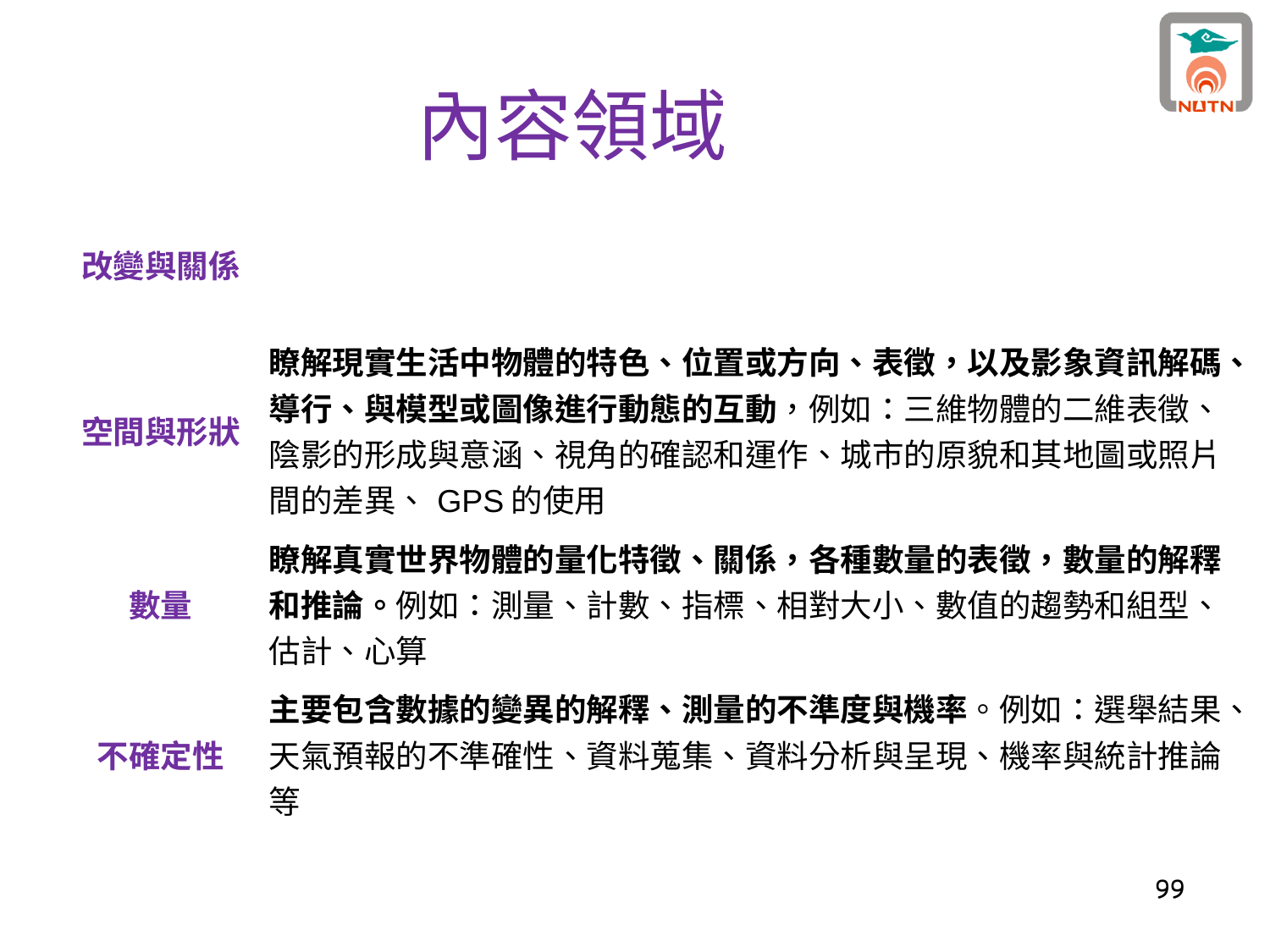

# 內容領域
| 改變與關係 | 對自然現象的改變和運作建立數學模式、進行解釋或以圖形或符號來呈現之間的關係。例如生物的成長、四季循環、潮汐變化、天氣改變 |
| --- | --- |
| 空間與形狀 | 瞭解現實生活中物體的特色、位置或方向、表徵，以及影象資訊解碼、導行、與模型或圖像進行動態的互動，例如：三維物體的二維表徵、陰影的形成與意涵、視角的確認和運作、城市的原貌和其地圖或照片間的差異、GPS的使用 |
| 數量 | 瞭解真實世界物體的量化特徵、關係，各種數量的表徵，數量的解釋和推論。例如：測量、計數、指標、相對大小、數值的趨勢和組型、估計、心算 |
| 不確定性 | 主要包含數據的變異的解釋、測量的不準度與機率。例如：選舉結果、天氣預報的不準確性、資料蒐集、資料分析與呈現、機率與統計推論等 |
99